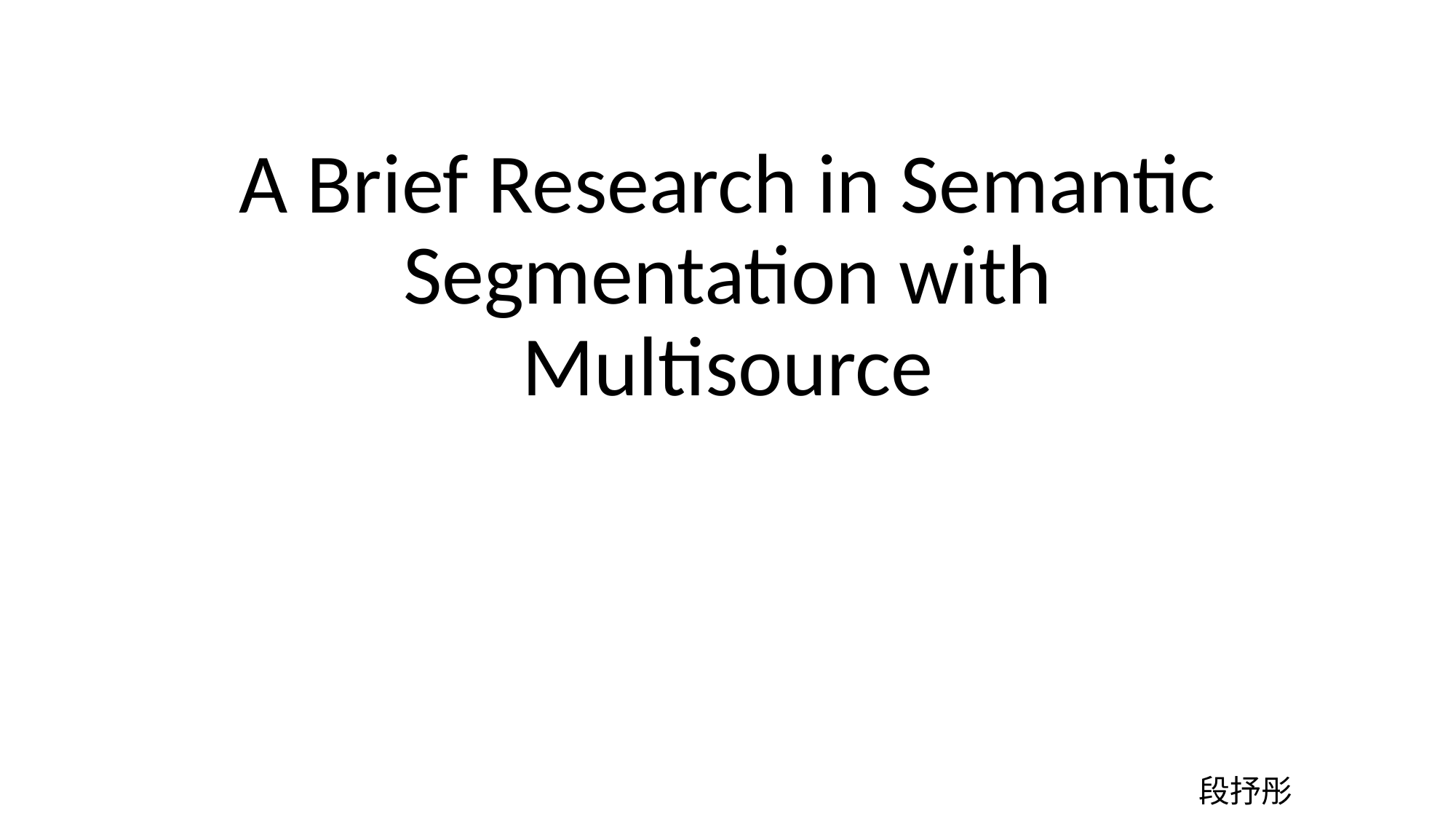

# A Brief Research in Semantic Segmentation with Multisource
段抒彤